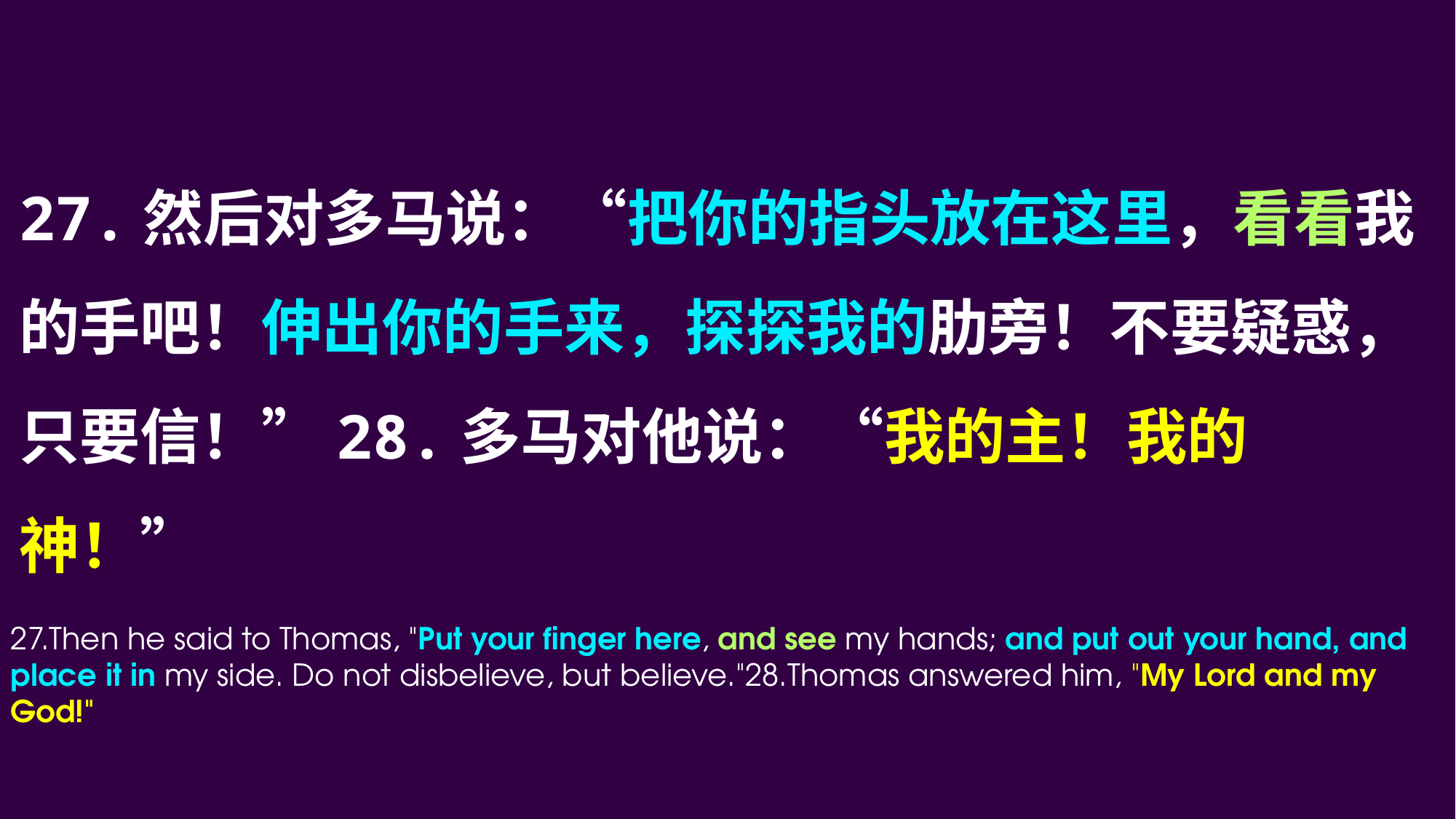

27.然后对多马说：“把你的指头放在这里，看看我的手吧！伸出你的手来，探探我的肋旁！不要疑惑，只要信！”28.多马对他说：“我的主！我的　神！”

27.Then he said to Thomas, "Put your finger here, and see my hands; and put out your hand, and place it in my side. Do not disbelieve, but believe."28.Thomas answered him, "My Lord and my God!"